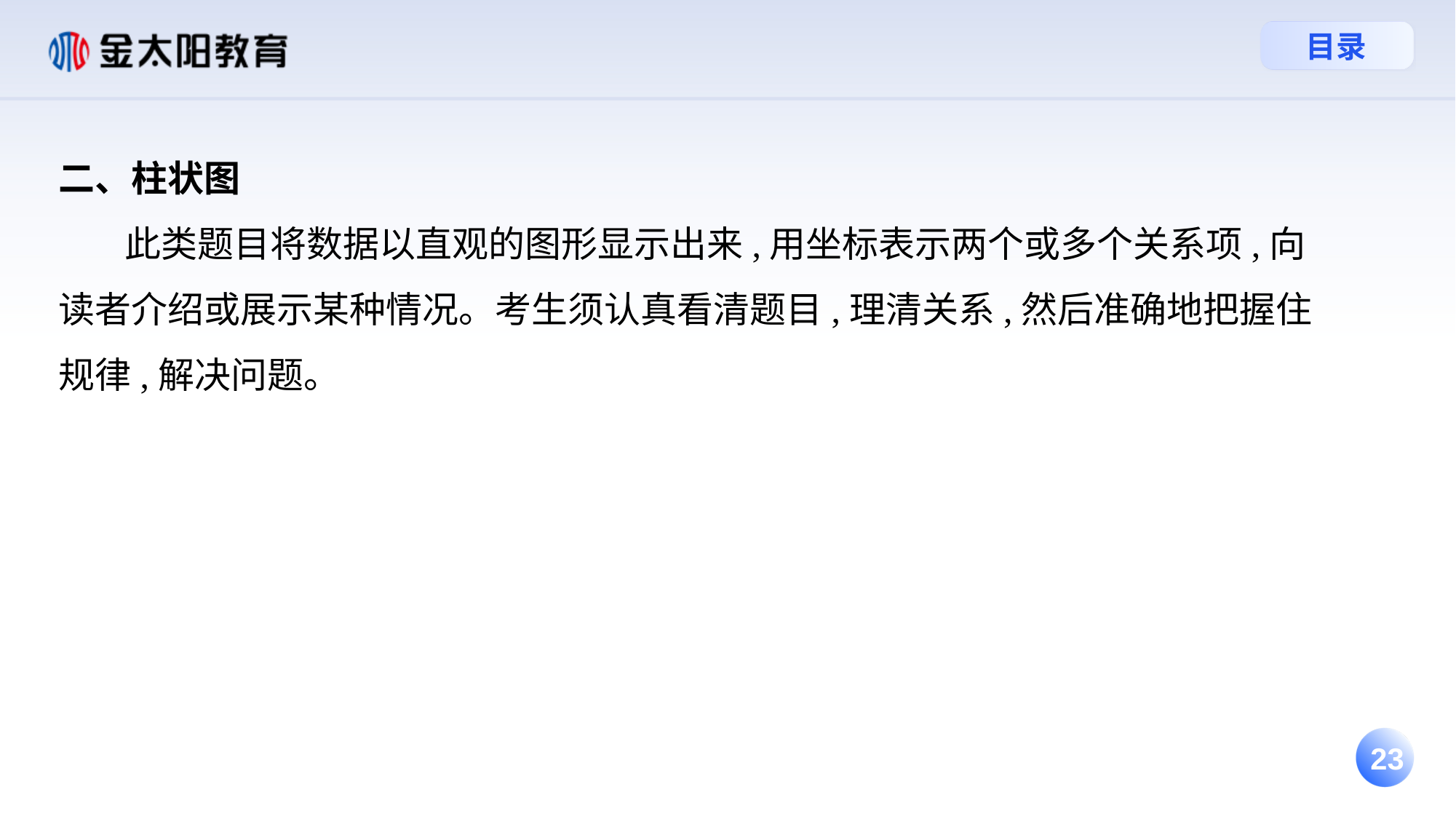

二、柱状图
       此类题目将数据以直观的图形显示出来,用坐标表示两个或多个关系项,向读者介绍或展示某种情况。考生须认真看清题目,理清关系,然后准确地把握住规律,解决问题。